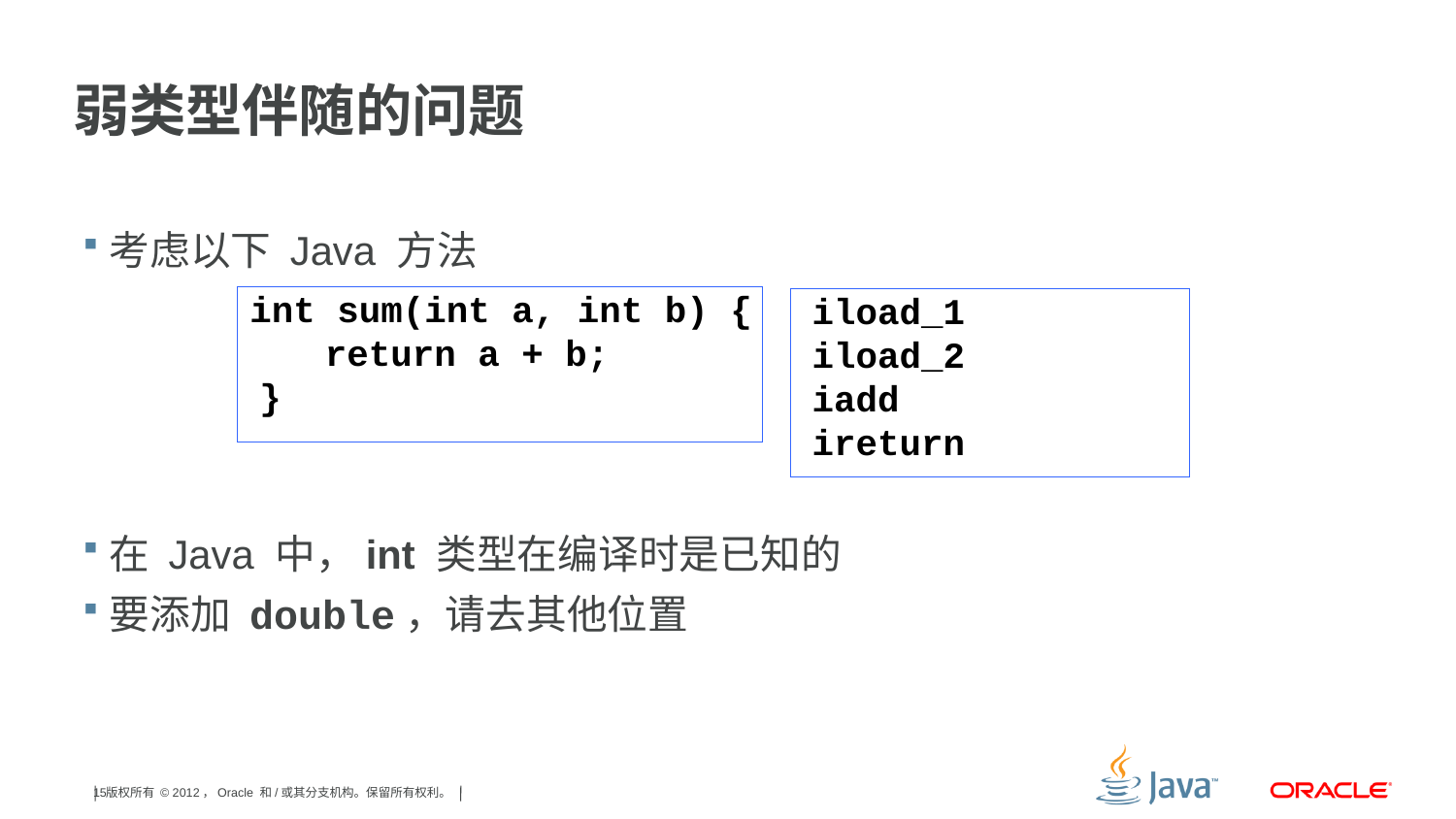

# 弱类型伴随的问题
考虑以下 Java 方法

在 Java 中，int 类型在编译时是已知的
要添加 double，请去其他位置
 int sum(int a, int b) {
    return a + b;
 }
 iload_1
 iload_2
 iadd
 ireturn